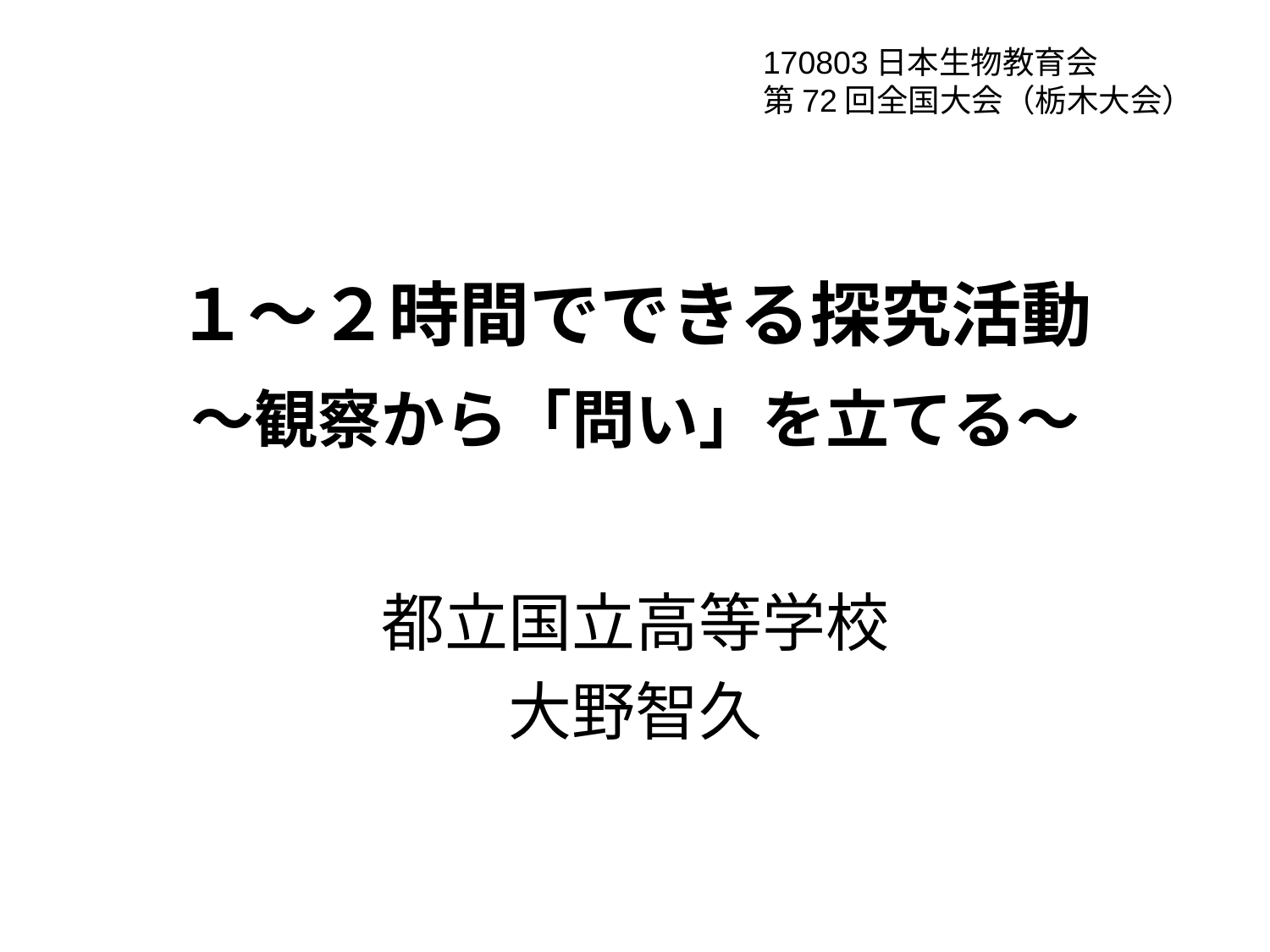

170803日本生物教育会
第72回全国大会（栃木大会）
# １～２時間でできる探究活動 ～観察から「問い」を立てる～
都立国立高等学校
大野智久